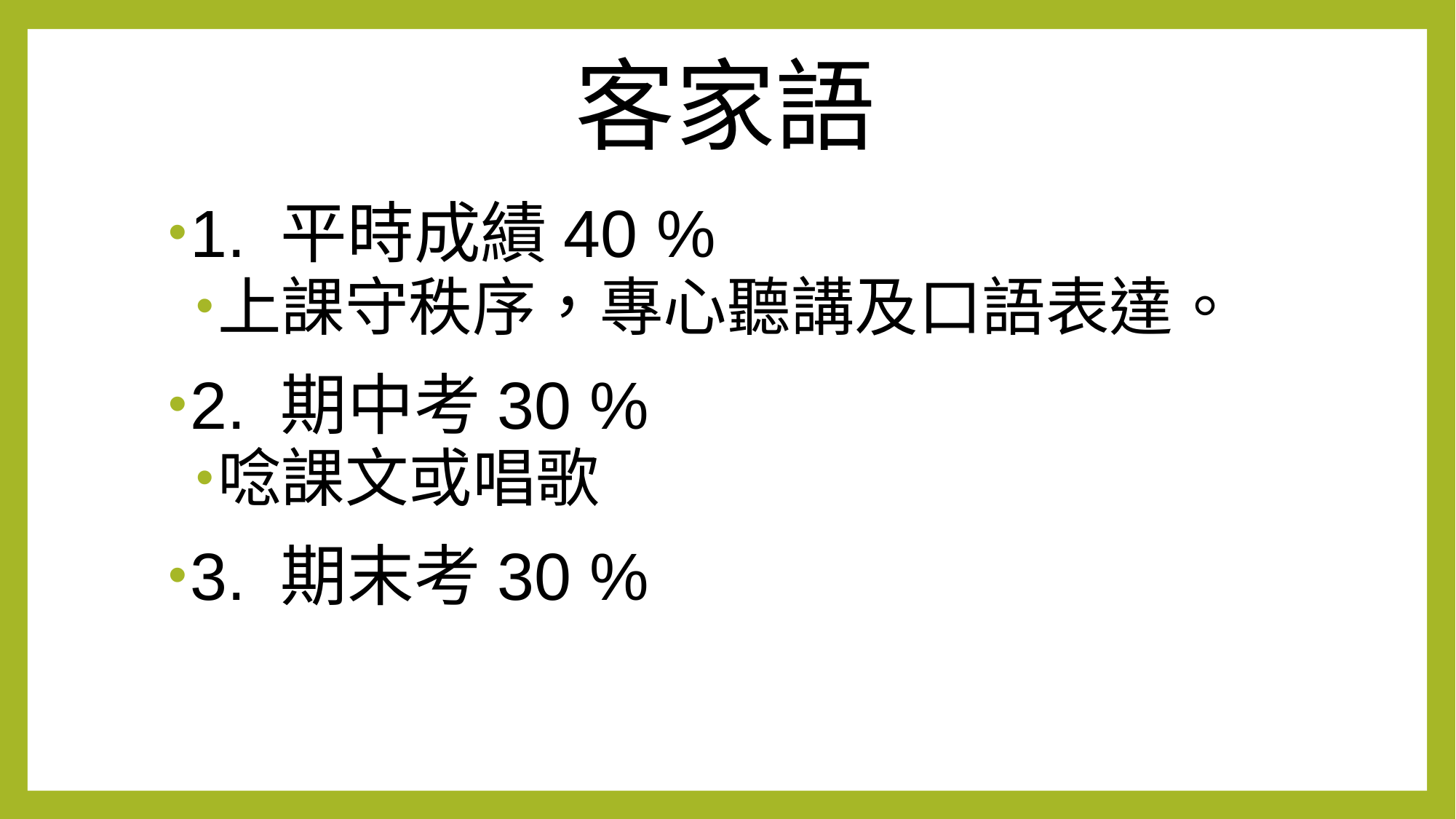

# 客家語
1. 平時成績40 %
上課守秩序，專心聽講及口語表達。
2. 期中考30 %
唸課文或唱歌
3. 期末考30 %